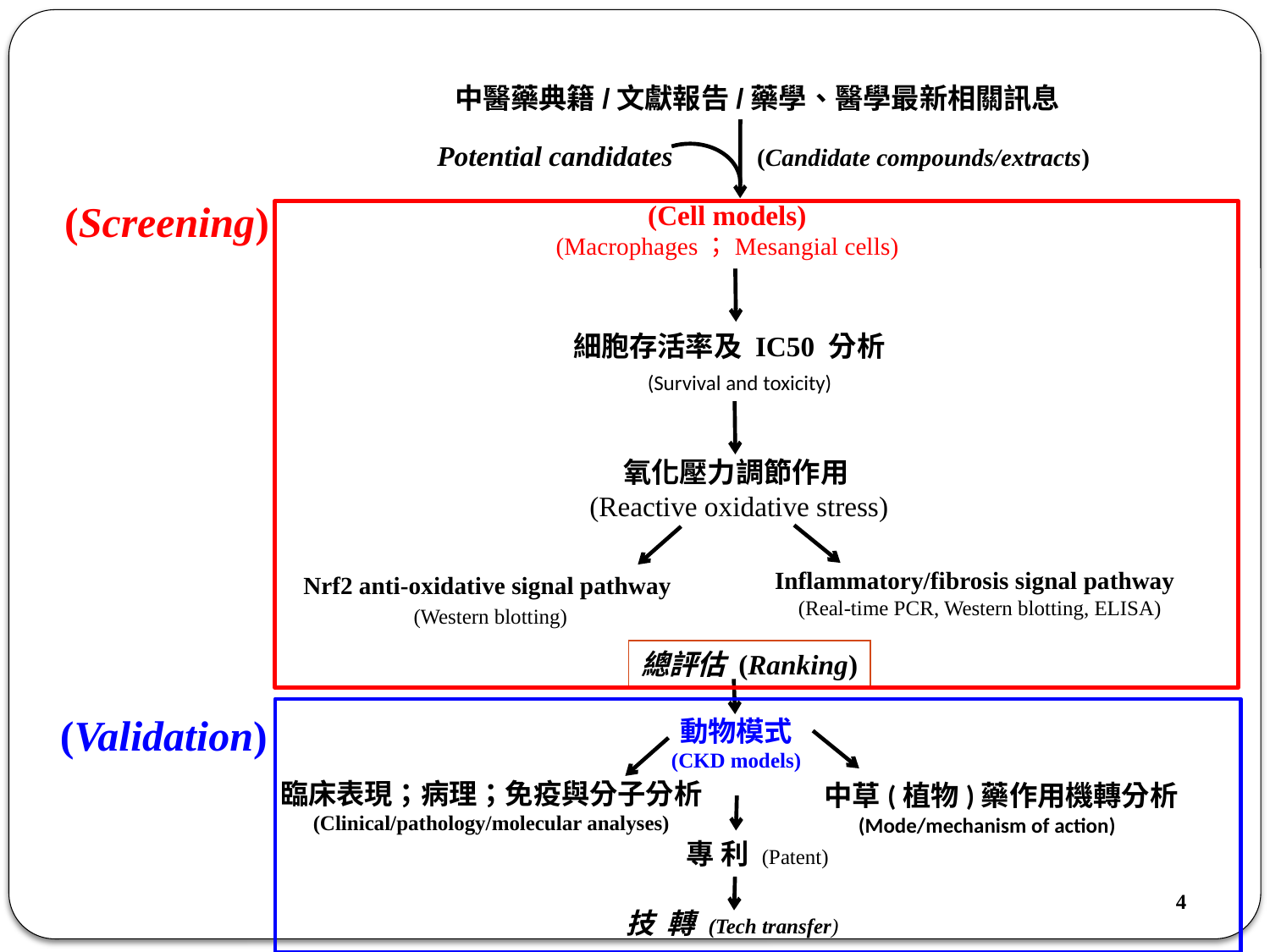

中醫藥典籍/文獻報告/藥學、醫學最新相關訊息

Potential candidates            (Candidate compounds/extracts)
(Screening)
(Cell models)
(Macrophages；Mesangial cells)

細胞存活率及 IC50 分析
    (Survival and toxicity)
氧化壓力調節作用
(Reactive oxidative stress)
Inflammatory/fibrosis signal pathway
  (Real-time PCR, Western blotting, ELISA)
Nrf2 anti-oxidative signal pathway
 (Western blotting)

總評估 (Ranking)

(Validation)
動物模式
(CKD models)
臨床表現；病理；免疫與分子分析
(Clinical/pathology/molecular analyses)
中草(植物)藥作用機轉分析
       (Mode/mechanism of action)
      專 利 (Patent)
4
       技  轉 (Tech transfer)